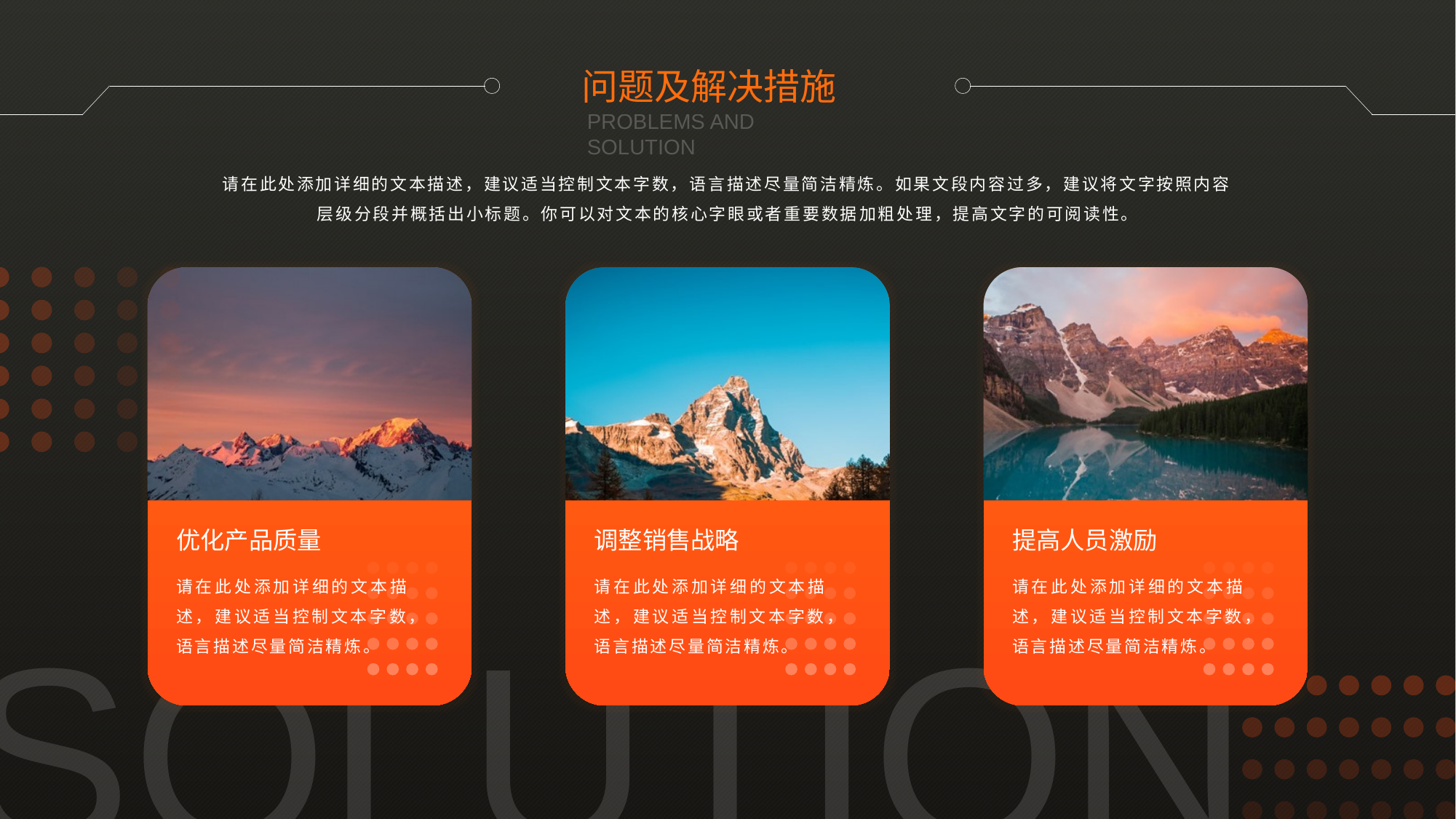

问题及解决措施

PROBLEMS AND SOLUTION
请在此处添加详细的文本描述，建议适当控制文本字数，语言描述尽量简洁精炼。如果文段内容过多，建议将文字按照内容层级分段并概括出小标题。你可以对文本的核心字眼或者重要数据加粗处理，提高文字的可阅读性。

优化产品质量
请在此处添加详细的文本描述，建议适当控制文本字数，语言描述尽量简洁精炼。

调整销售战略
请在此处添加详细的文本描述，建议适当控制文本字数，语言描述尽量简洁精炼。

提高人员激励
请在此处添加详细的文本描述，建议适当控制文本字数，语言描述尽量简洁精炼。

SOLUTION